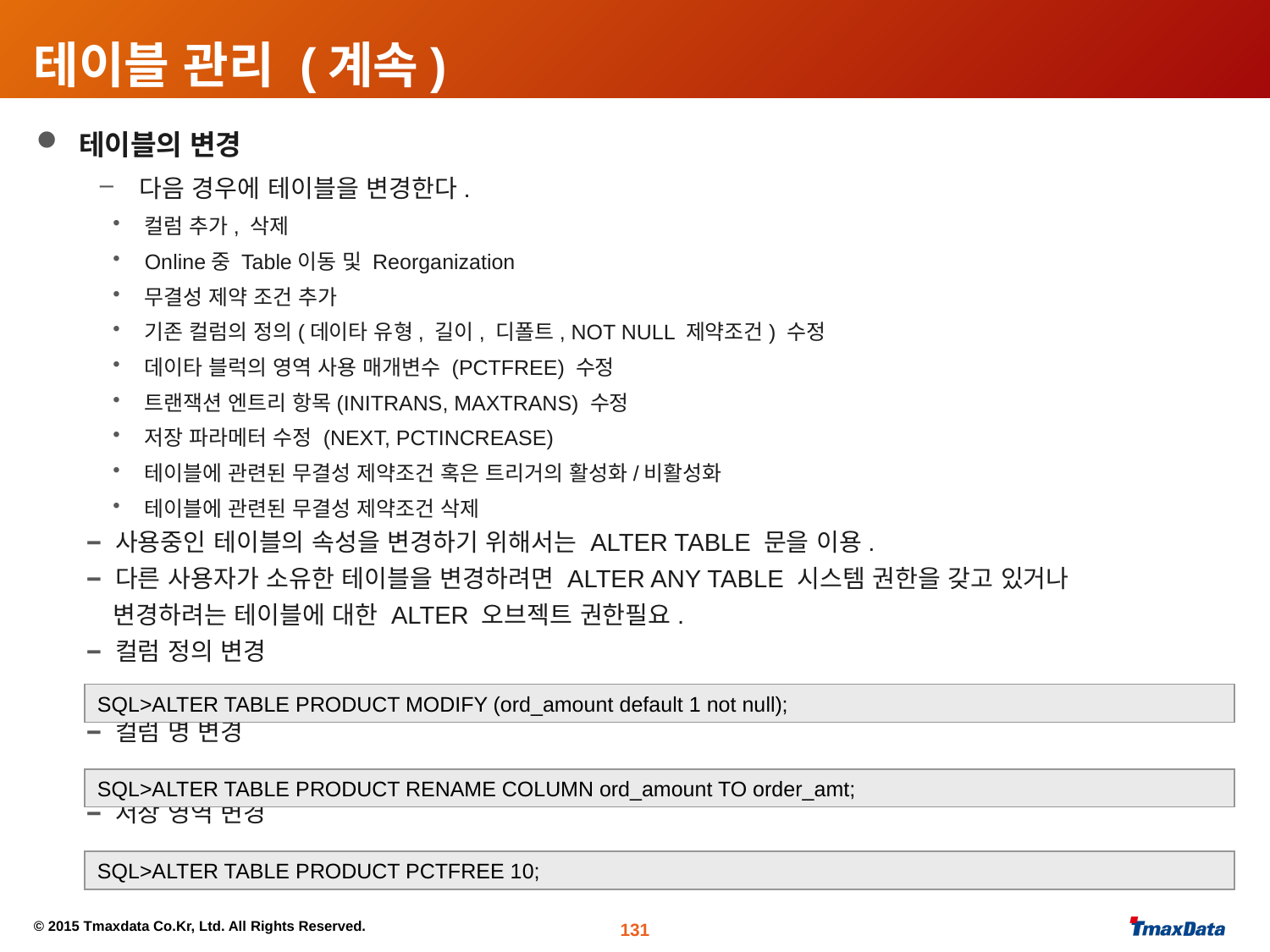

# 테이블 관리 (계속)
 테이블의 변경
다음 경우에 테이블을 변경한다.
컬럼 추가, 삭제
Online중 Table이동 및 Reorganization
무결성 제약 조건 추가
기존 컬럼의 정의(데이타 유형, 길이, 디폴트, NOT NULL 제약조건) 수정
데이타 블럭의 영역 사용 매개변수 (PCTFREE) 수정
트랜잭션 엔트리 항목(INITRANS, MAXTRANS) 수정
저장 파라메터 수정 (NEXT, PCTINCREASE)
테이블에 관련된 무결성 제약조건 혹은 트리거의 활성화/비활성화
테이블에 관련된 무결성 제약조건 삭제
 사용중인 테이블의 속성을 변경하기 위해서는 ALTER TABLE 문을 이용.
 다른 사용자가 소유한 테이블을 변경하려면 ALTER ANY TABLE 시스템 권한을 갖고 있거나
   변경하려는 테이블에 대한 ALTER 오브젝트 권한필요.
 컬럼 정의 변경

 컬럼 명 변경

 저장 영역 변경

SQL>ALTER TABLE PRODUCT MODIFY (ord_amount default 1 not null);
SQL>ALTER TABLE PRODUCT RENAME COLUMN ord_amount TO order_amt;
SQL>ALTER TABLE PRODUCT PCTFREE 10;